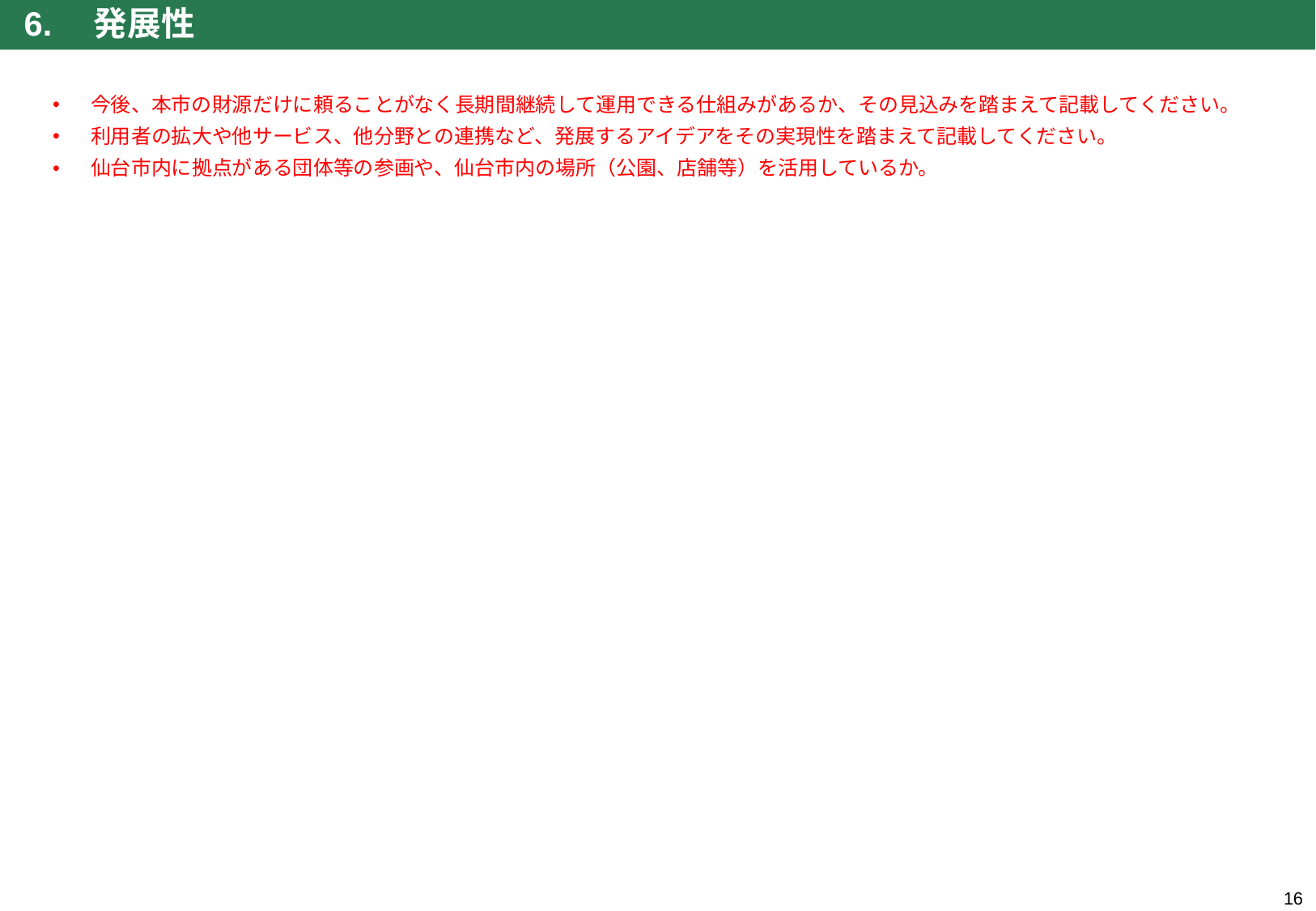

# 6.　発展性
今後、本市の財源だけに頼ることがなく長期間継続して運用できる仕組みがあるか、その見込みを踏まえて記載してください。
利用者の拡大や他サービス、他分野との連携など、発展するアイデアをその実現性を踏まえて記載してください。
仙台市内に拠点がある団体等の参画や、仙台市内の場所（公園、店舗等）を活用しているか。

16